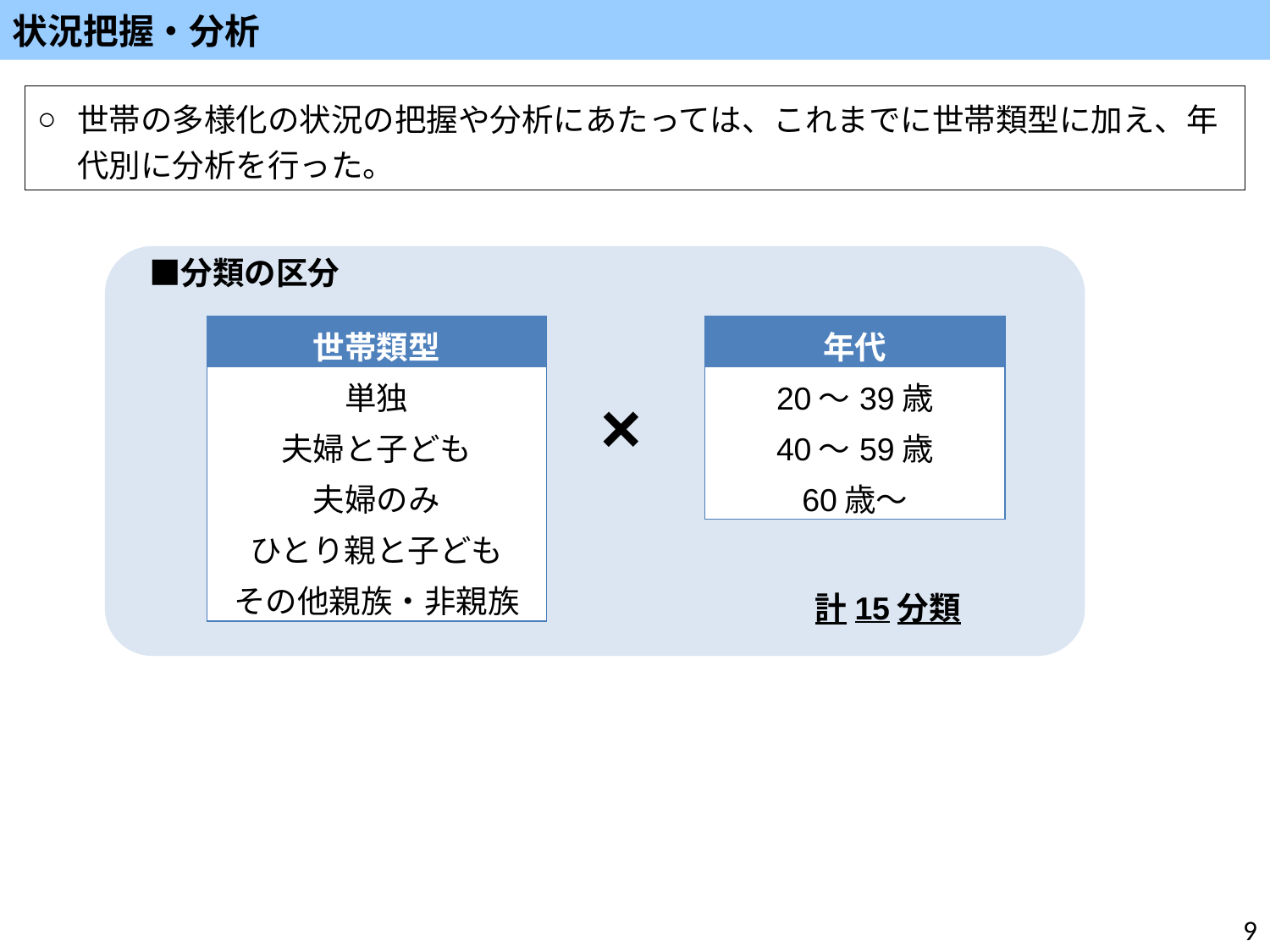

状況把握・分析
世帯の多様化の状況の把握や分析にあたっては、これまでに世帯類型に加え、年代別に分析を行った。

　■分類の区分
| 世帯類型 |
| --- |
| 単独 |
| 夫婦と子ども |
| 夫婦のみ |
| ひとり親と子ども |
| その他親族・非親族 |
| 年代 |
| --- |
| 20～39歳 |
| 40～59歳 |
| 60歳～ |
×
計15分類
9